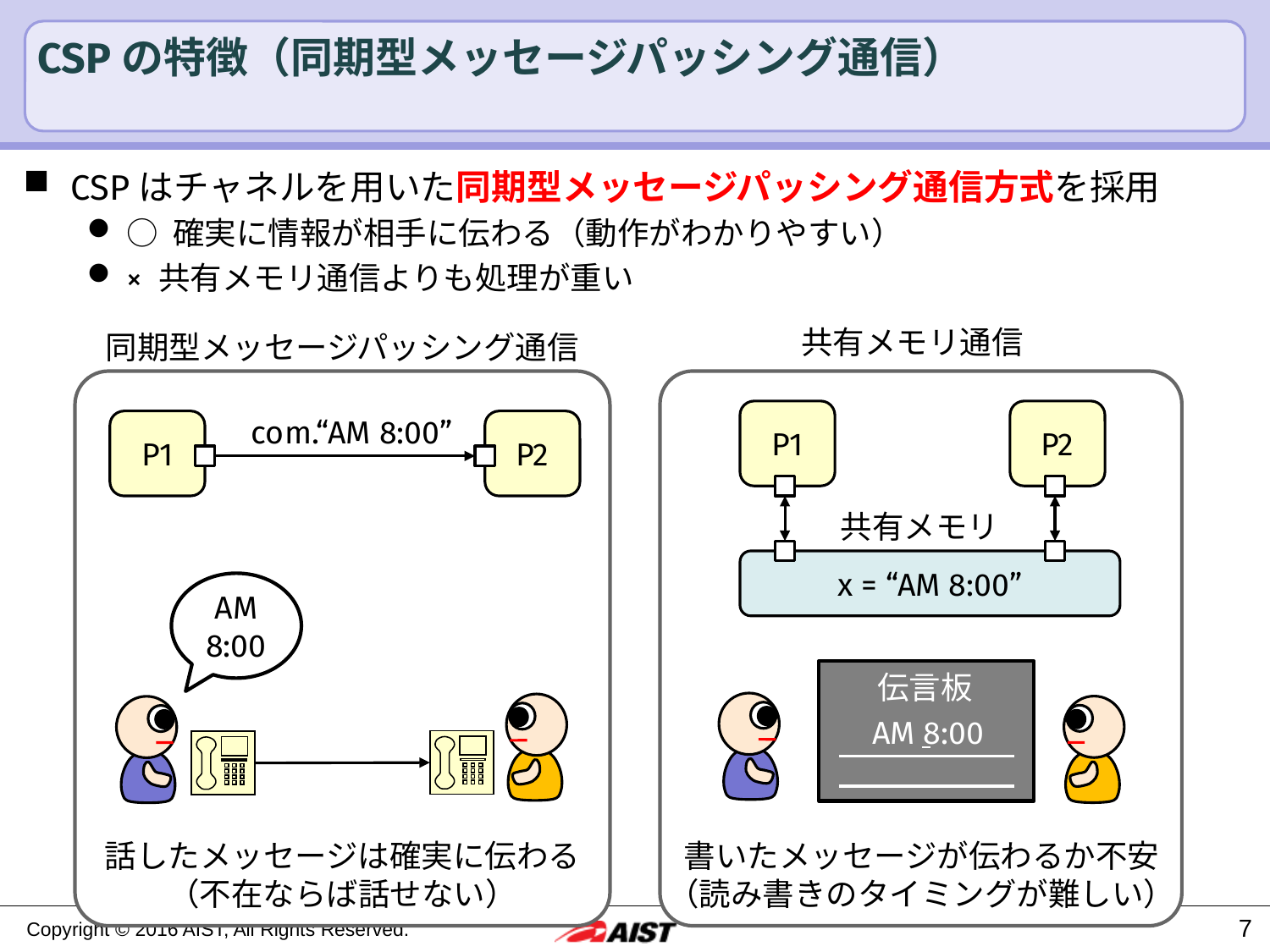

# CSPの特徴（同期型メッセージパッシング通信）

CSPはチャネルを用いた同期型メッセージパッシング通信方式を採用
○ 確実に情報が相手に伝わる（動作がわかりやすい）
× 共有メモリ通信よりも処理が重い

共有メモリ通信
同期型メッセージパッシング通信

P1
P2
com.“AM 8:00”
P1
P2

共有メモリ

x = “AM 8:00”
AM
8:00

伝言板

AM 8:00

話したメッセージは確実に伝わる
（不在ならば話せない）
書いたメッセージが伝わるか不安
（読み書きのタイミングが難しい）
7